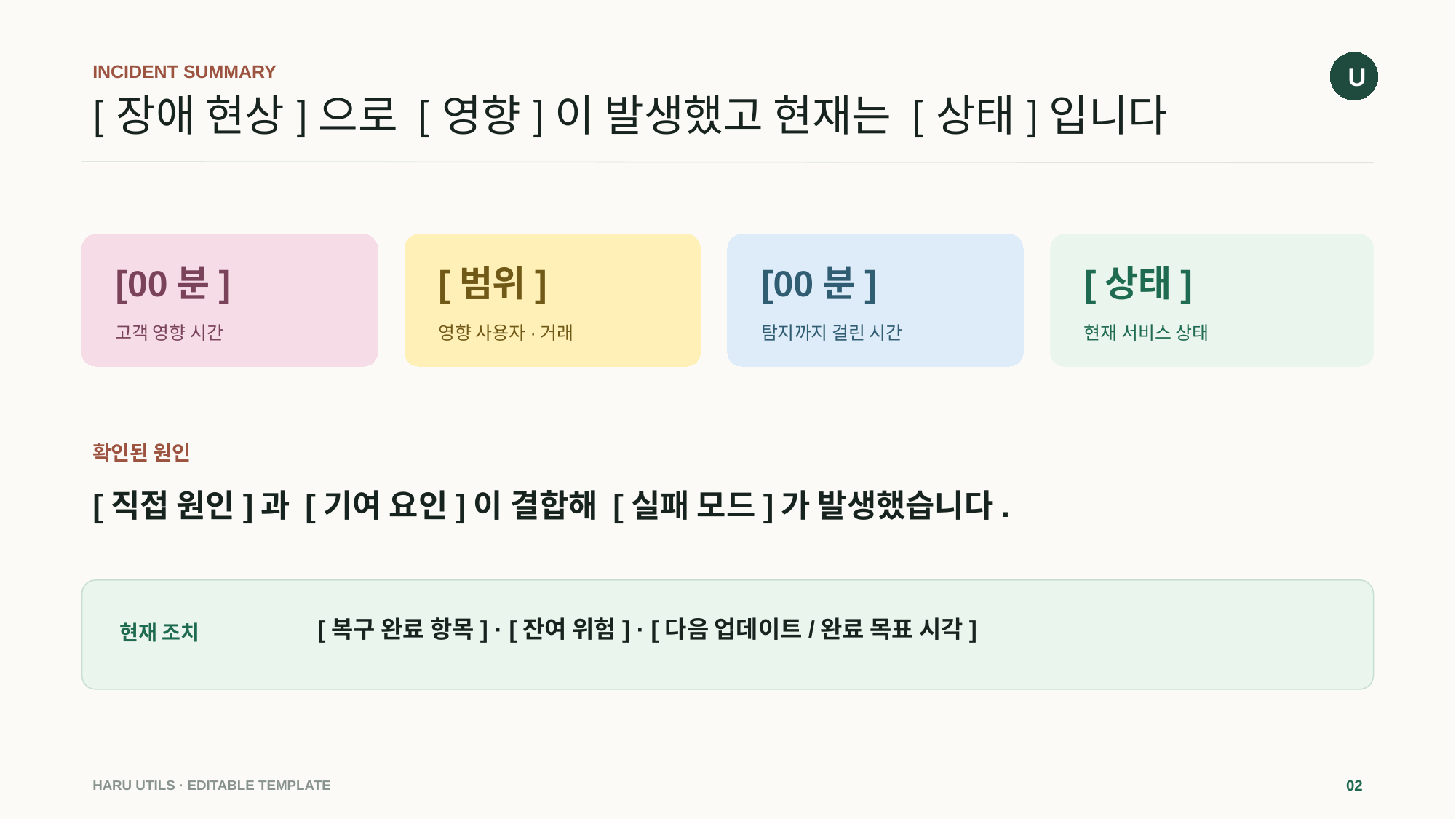

U
INCIDENT SUMMARY
# [장애 현상]으로 [영향]이 발생했고 현재는 [상태]입니다

[00분]
[범위]
[00분]
[상태]
고객 영향 시간
영향 사용자·거래
탐지까지 걸린 시간
현재 서비스 상태
확인된 원인
[직접 원인]과 [기여 요인]이 결합해 [실패 모드]가 발생했습니다.

[복구 완료 항목] · [잔여 위험] · [다음 업데이트/완료 목표 시각]
현재 조치
HARU UTILS · EDITABLE TEMPLATE
02